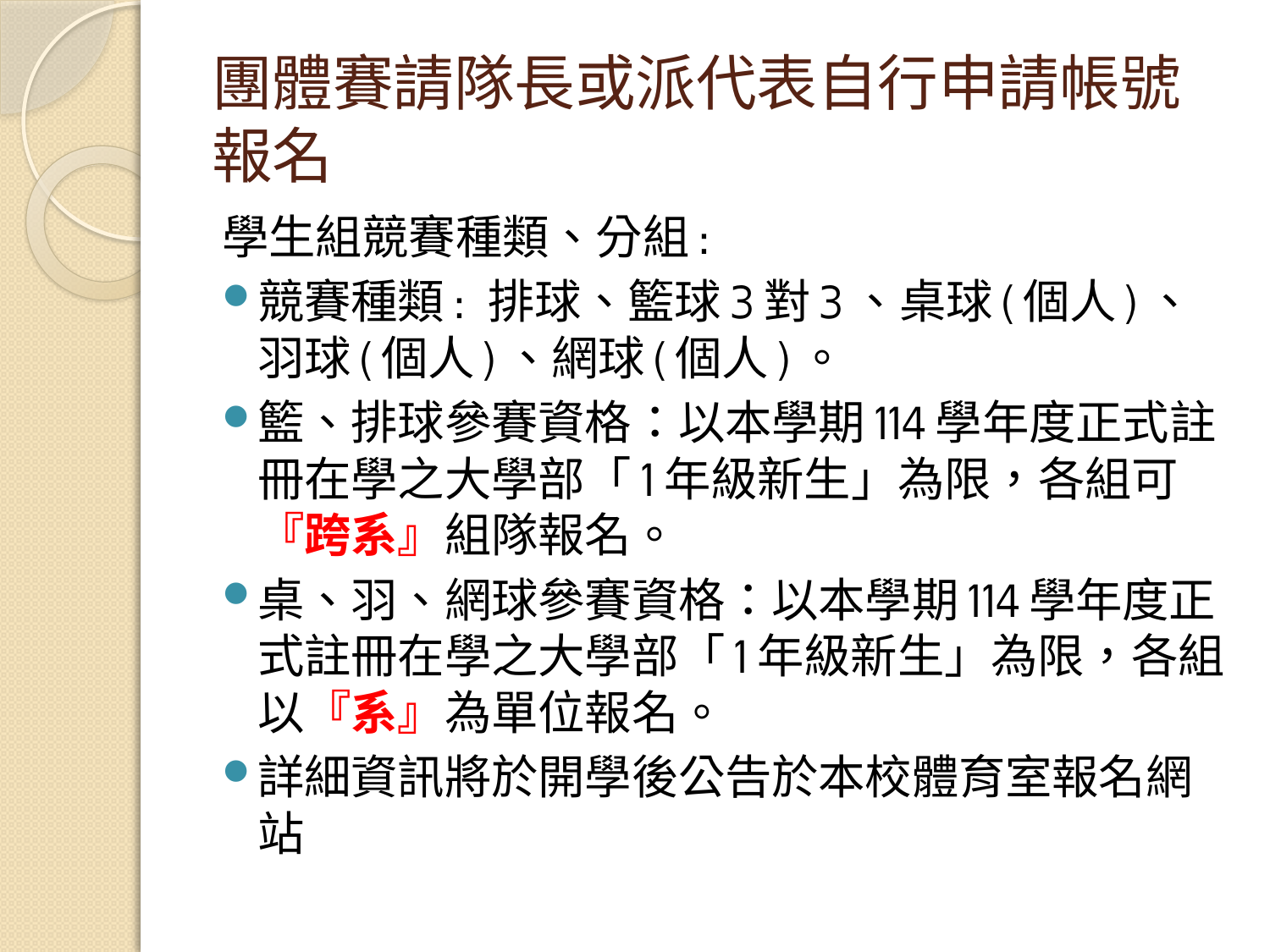

# 團體賽請隊長或派代表自行申請帳號報名
學生組競賽種類、分組:
競賽種類: 排球、籃球3對3、桌球(個人)、羽球(個人)、網球(個人)。
籃、排球參賽資格：以本學期114學年度正式註冊在學之大學部「1年級新生」為限，各組可『跨系』組隊報名。
桌、羽、網球參賽資格：以本學期114學年度正式註冊在學之大學部「1年級新生」為限，各組以『系』為單位報名。
詳細資訊將於開學後公告於本校體育室報名網站